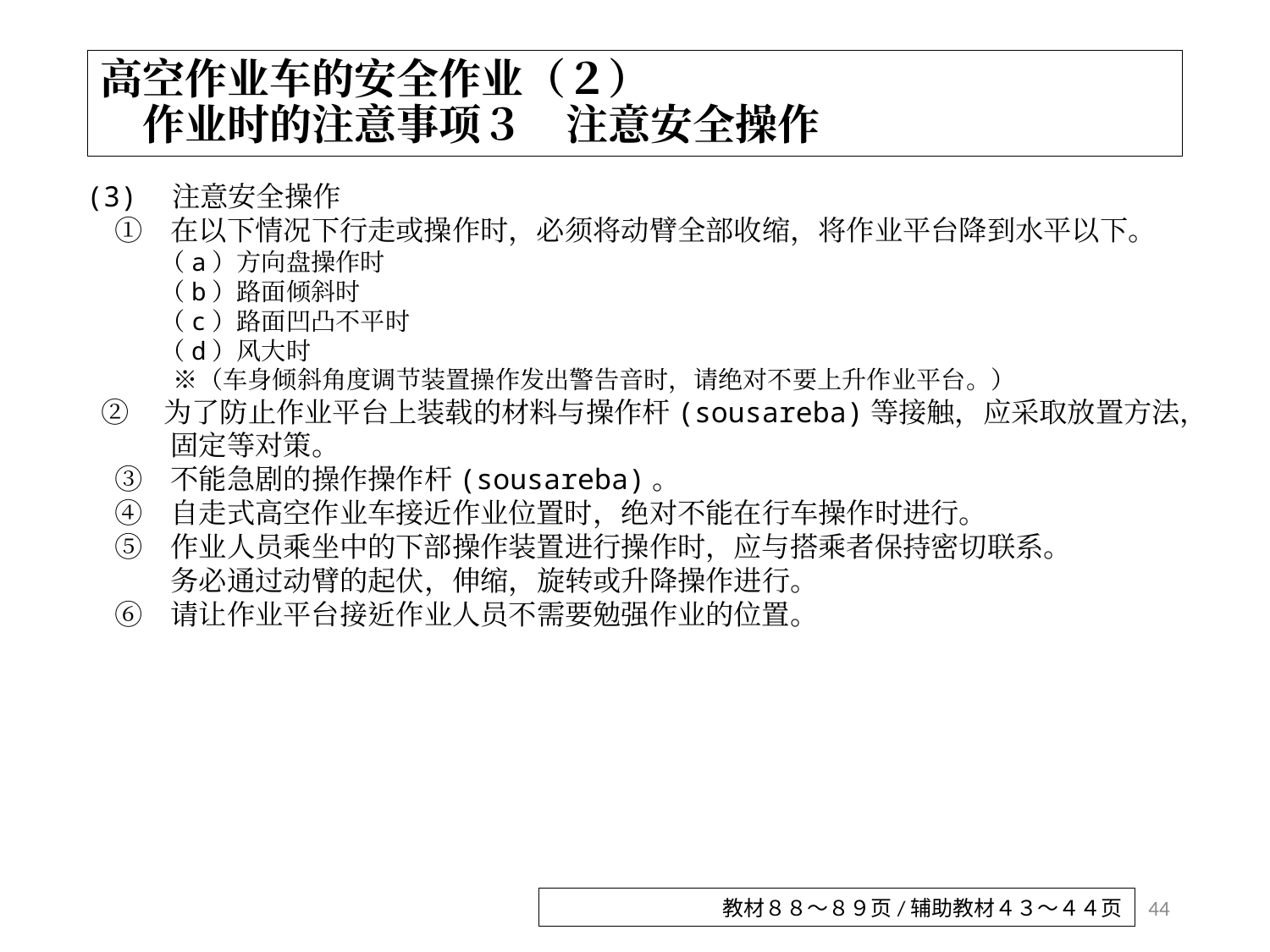

# 高空作业车的安全作业（２） 　作业时的注意事项３　注意安全操作
(3)　注意安全操作
　①　在以下情况下行走或操作时，必须将动臂全部收缩，将作业平台降到水平以下。
　　　（a）方向盘操作时
　　　（b）路面倾斜时
　　　（c）路面凹凸不平时
　　　（d）风大时
　　  　※（车身倾斜角度调节装置操作发出警告音时，请绝对不要上升作业平台。）
  ②　为了防止作业平台上装载的材料与操作杆(sousareba)等接触，应采取放置方法，
　　　固定等对策。
　③　不能急剧的操作操作杆(sousareba)。
　④　自走式高空作业车接近作业位置时，绝对不能在行车操作时进行。
　⑤　作业人员乘坐中的下部操作装置进行操作时，应与搭乘者保持密切联系。
　　　务必通过动臂的起伏，伸缩，旋转或升降操作进行。
　⑥　请让作业平台接近作业人员不需要勉强作业的位置。

44
教材８８～８９页/辅助教材４３～４４页